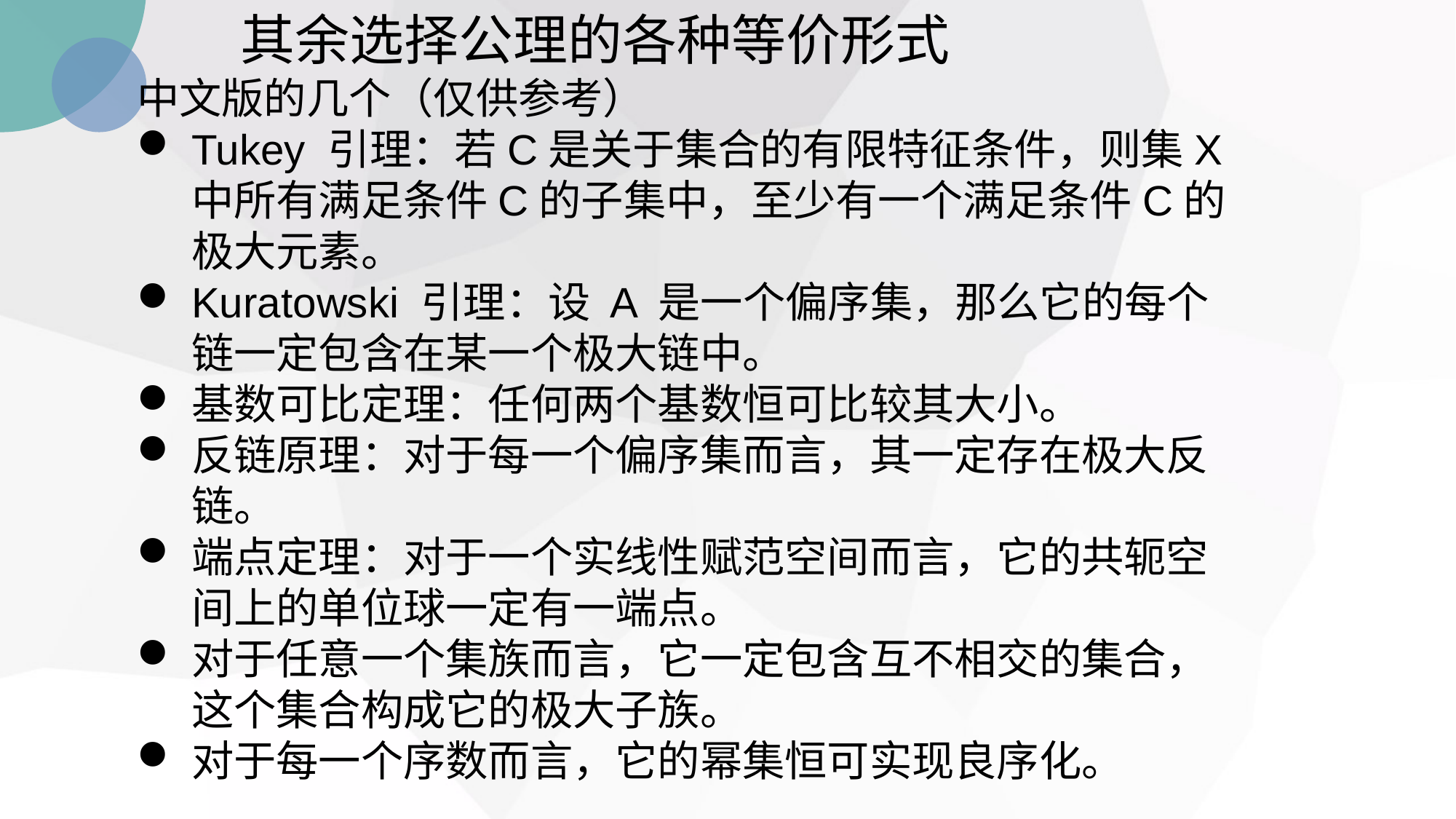

其余选择公理的各种等价形式

中文版的几个（仅供参考）
Tukey 引理：若C是关于集合的有限特征条件，则集X中所有满足条件C的子集中，至少有一个满足条件C的极大元素。
Kuratowski 引理：设 A 是一个偏序集，那么它的每个链一定包含在某一个极大链中。
基数可比定理：任何两个基数恒可比较其大小。
反链原理：对于每一个偏序集而言，其一定存在极大反链。
端点定理：对于一个实线性赋范空间而言，它的共轭空间上的单位球一定有一端点。
对于任意一个集族而言，它一定包含互不相交的集合，这个集合构成它的极大子族。
对于每一个序数而言，它的幂集恒可实现良序化。